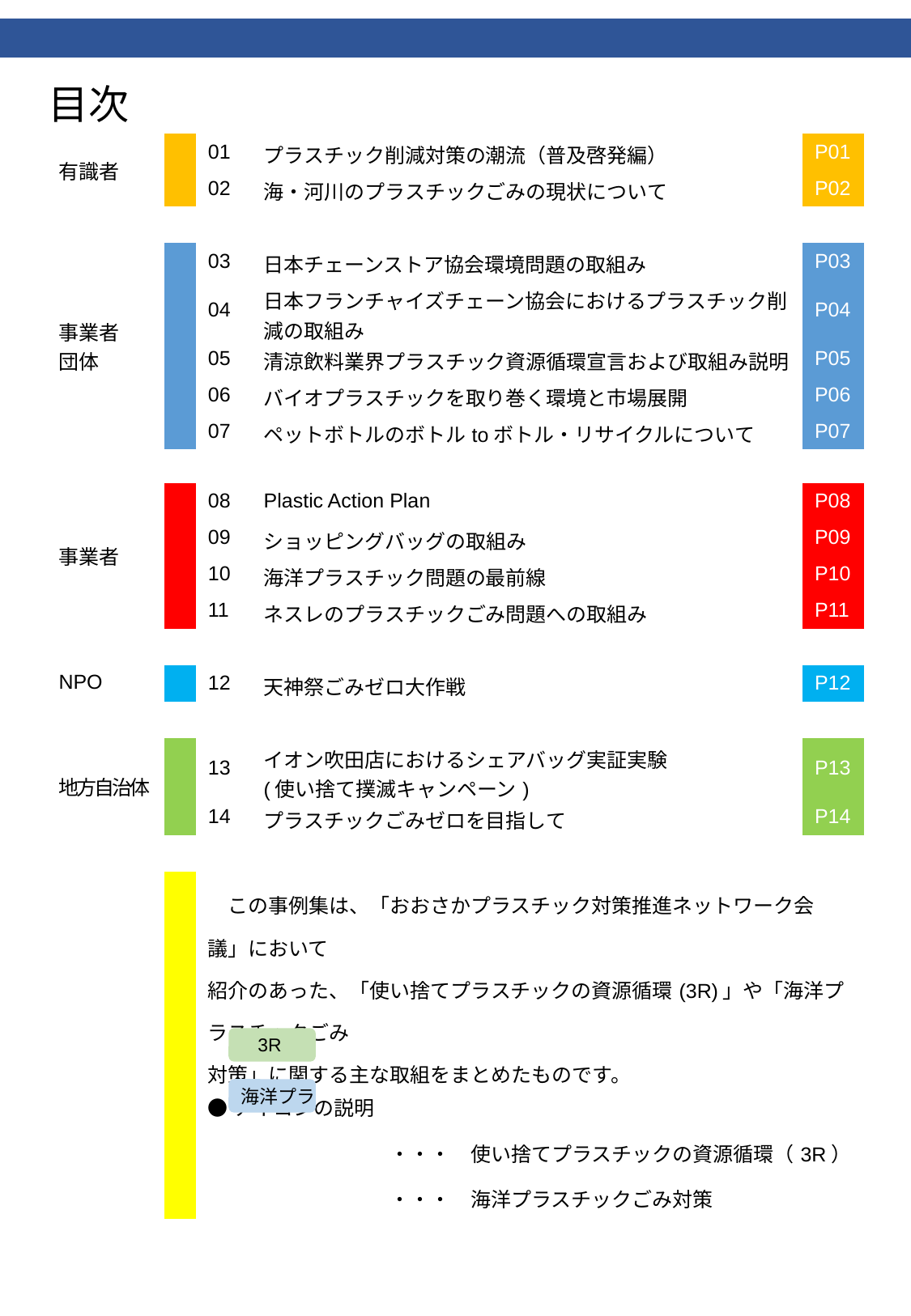

目次
| 有識者 |  | 01 | プラスチック削減対策の潮流（普及啓発編） | P01 |
| --- | --- | --- | --- | --- |
|  |  | 02 | 海・河川のプラスチックごみの現状について | P02 |
|  |  |  |  |  |
| 事業者 団体 |  | 03 | 日本チェーンストア協会環境問題の取組み | P03 |
|  |  | 04 | 日本フランチャイズチェーン協会におけるプラスチック削減の取組み | P04 |
|  |  | 05 | 清涼飲料業界プラスチック資源循環宣言および取組み説明 | P05 |
|  |  | 06 | バイオプラスチックを取り巻く環境と市場展開 | P06 |
|  |  | 07 | ペットボトルのボトルtoボトル・リサイクルについて | P07 |
|  |  |  |  |  |
| 事業者 |  | 08 | Plastic Action Plan | P08 |
|  |  | 09 | ショッピングバッグの取組み | P09 |
|  |  | 10 | 海洋プラスチック問題の最前線 | P10 |
|  |  | 11 | ネスレのプラスチックごみ問題への取組み | P11 |
|  |  |  |  |  |
| NPO |  | 12 | 天神祭ごみゼロ大作戦 | P12 |
|  |  |  |  |  |
| 地方自治体 |  | 13 | イオン吹田店におけるシェアバッグ実証実験 (使い捨て撲滅キャンペーン) | P13 |
|  |  | 14 | プラスチックごみゼロを目指して | P14 |
|  |  |  |  |  |
|  |  | この事例集は、「おおさかプラスチック対策推進ネットワーク会議」において 紹介のあった、「使い捨てプラスチックの資源循環(3R)」や「海洋プラスチックごみ 対策」に関する主な取組をまとめたものです。 ●アイコンの説明 　　　　　　　　　・・・　使い捨てプラスチックの資源循環（3R） 　　　　　　　　　・・・　海洋プラスチックごみ対策 |  |  |

3R

海洋プラ